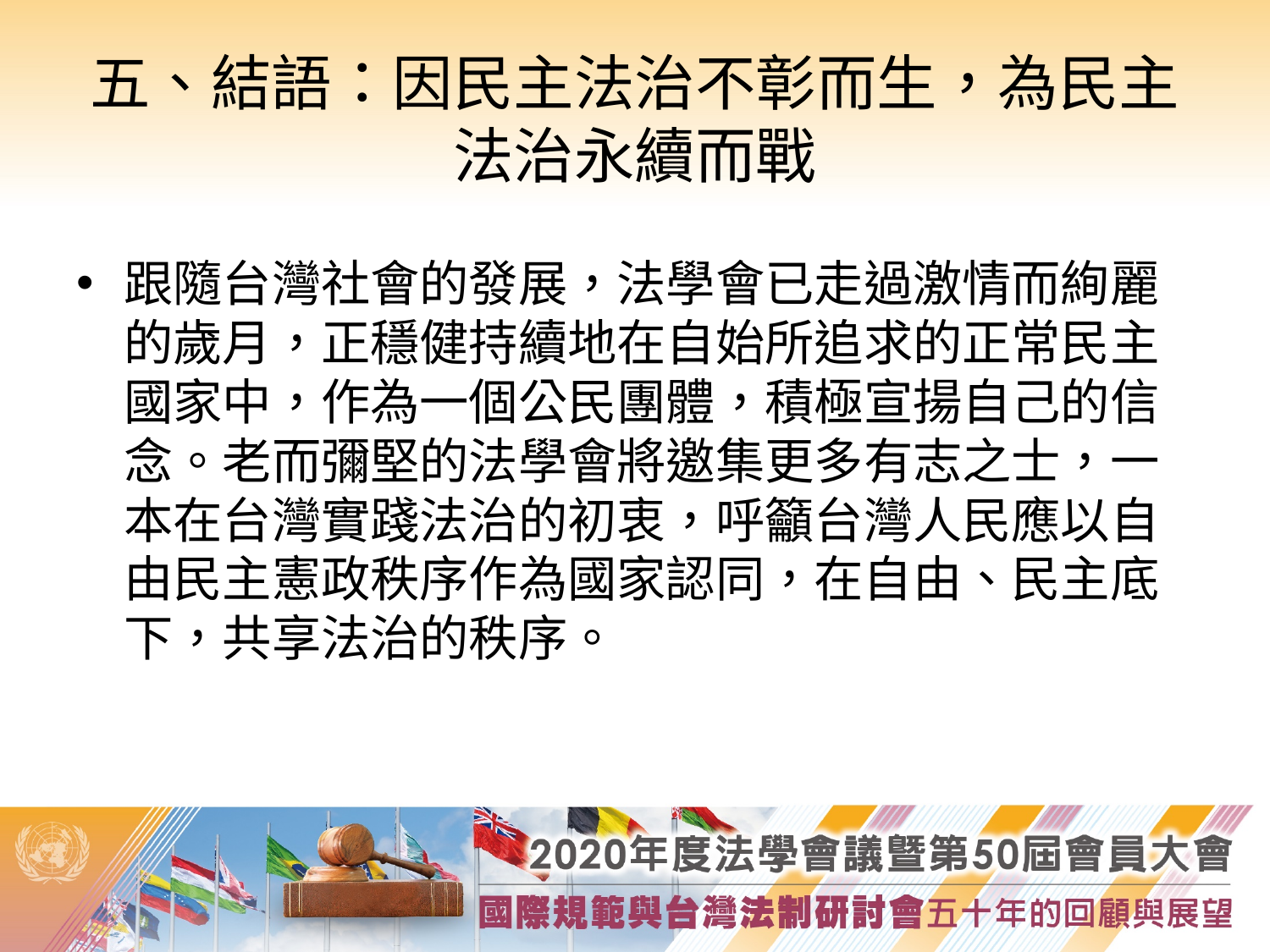

# 五、結語：因民主法治不彰而生，為民主法治永續而戰
跟隨台灣社會的發展，法學會已走過激情而絢麗的歲月，正穩健持續地在自始所追求的正常民主國家中，作為一個公民團體，積極宣揚自己的信念。老而彌堅的法學會將邀集更多有志之士，一本在台灣實踐法治的初衷，呼籲台灣人民應以自由民主憲政秩序作為國家認同，在自由、民主底下，共享法治的秩序。